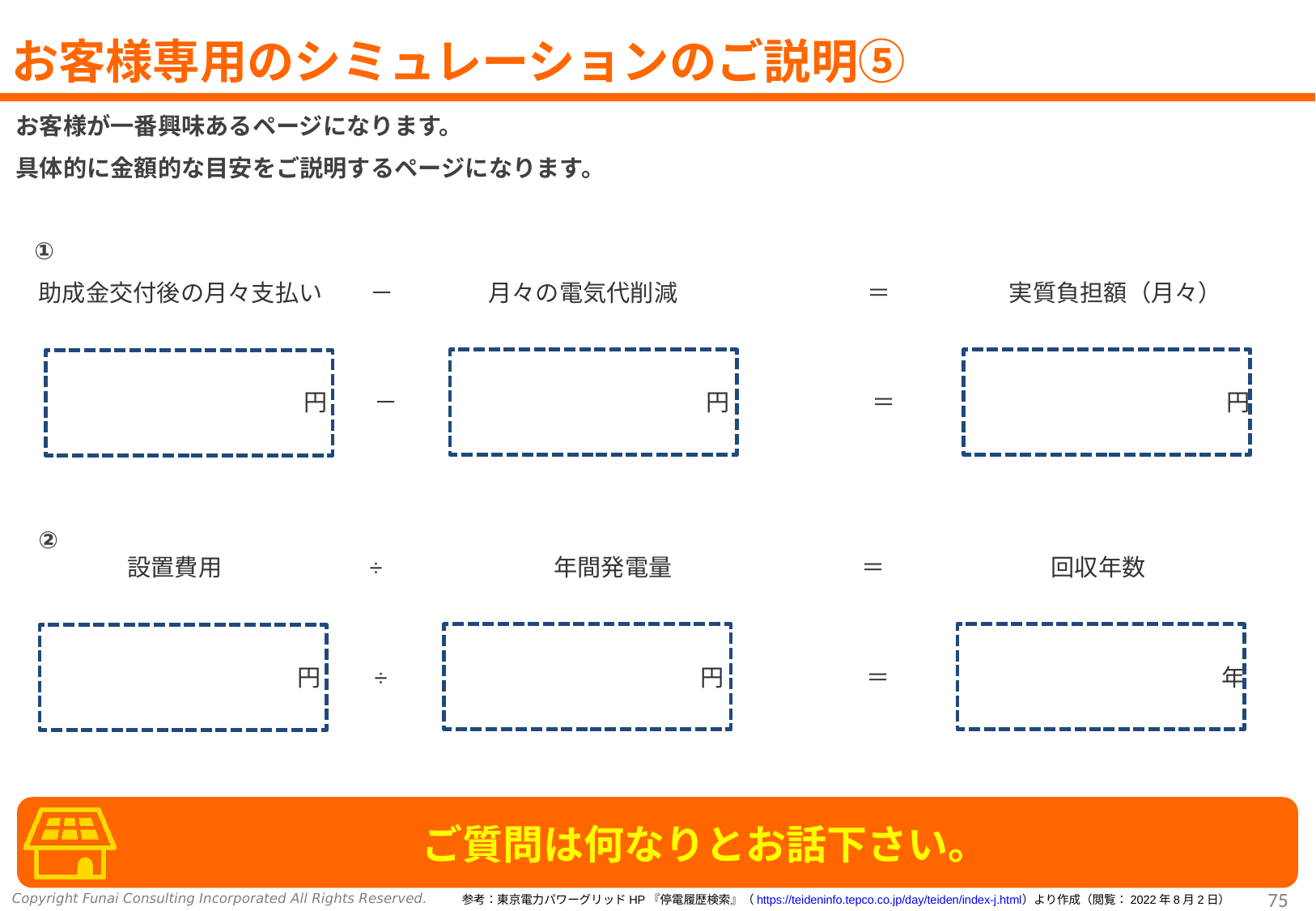

# お客様専用のシミュレーションのご説明⑤
お客様が一番興味あるページになります。
具体的に金額的な目安をご説明するページになります。
①
助成金交付後の月々支払い　　－　　　　月々の電気代削減　　　　　　　　＝　　　　　実質負担額（月々）

　　　　　　　　　　　円　　－　　　　　　　　　　　　　円　　　　　　＝　　　　　　　　　　　　　　円
②
　　　　設置費用　　　　　　÷　　　　　　　年間発電量　　　　　　　　＝　　　　　　　回収年数

　　　　　　　　　　　円　　÷　　　　　　　　　　　　　円　　　　　　＝　　　　　　　　　　　　　　年
ご質問は何なりとお話下さい。
参考：東京電力パワーグリッドHP『停電履歴検索』（https://teideninfo.tepco.co.jp/day/teiden/index-j.html）より作成（閲覧：2022年8月2日）